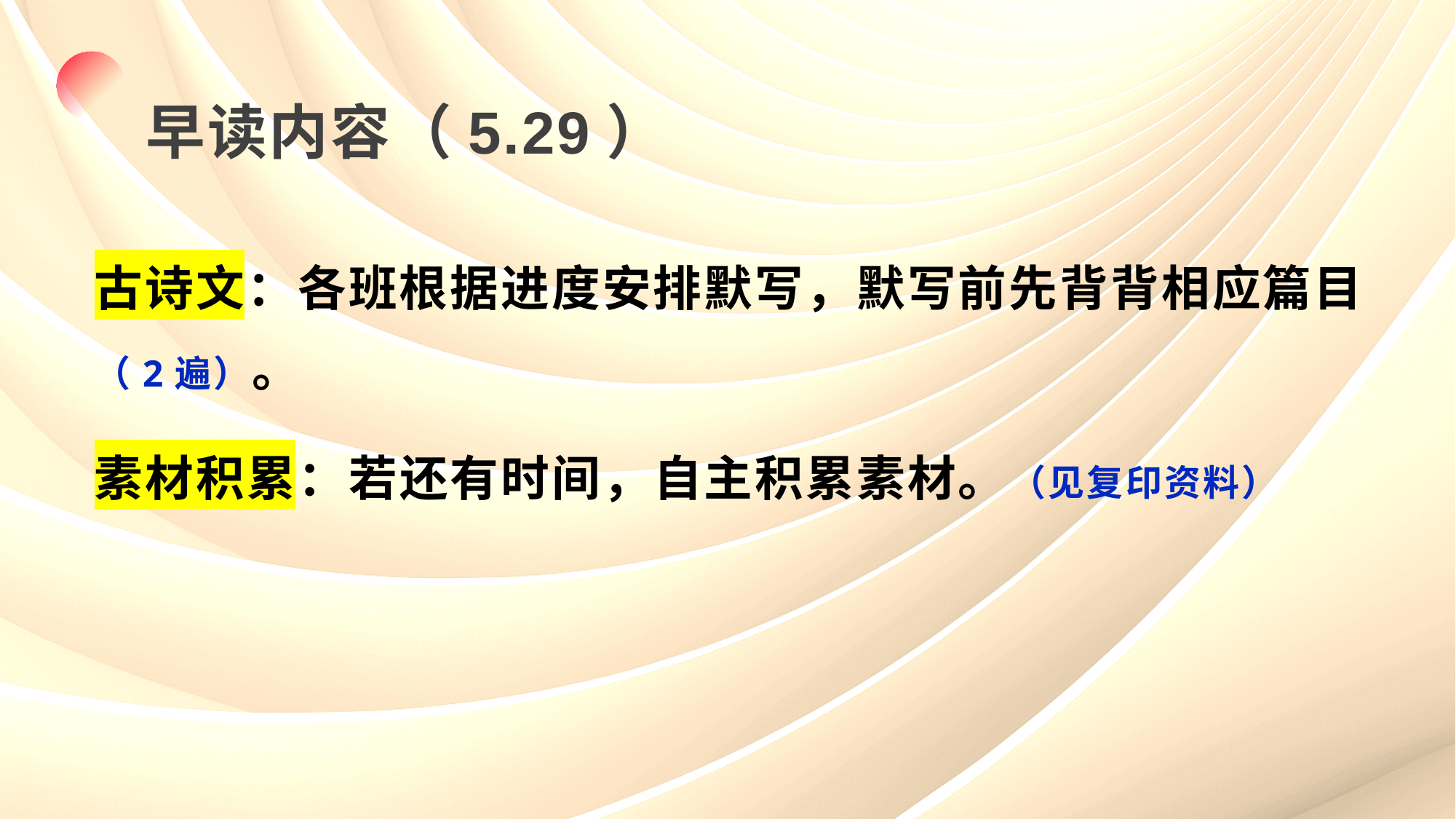

早读内容（5.29）
古诗文：各班根据进度安排默写，默写前先背背相应篇目（2遍）。
素材积累：若还有时间，自主积累素材。（见复印资料）